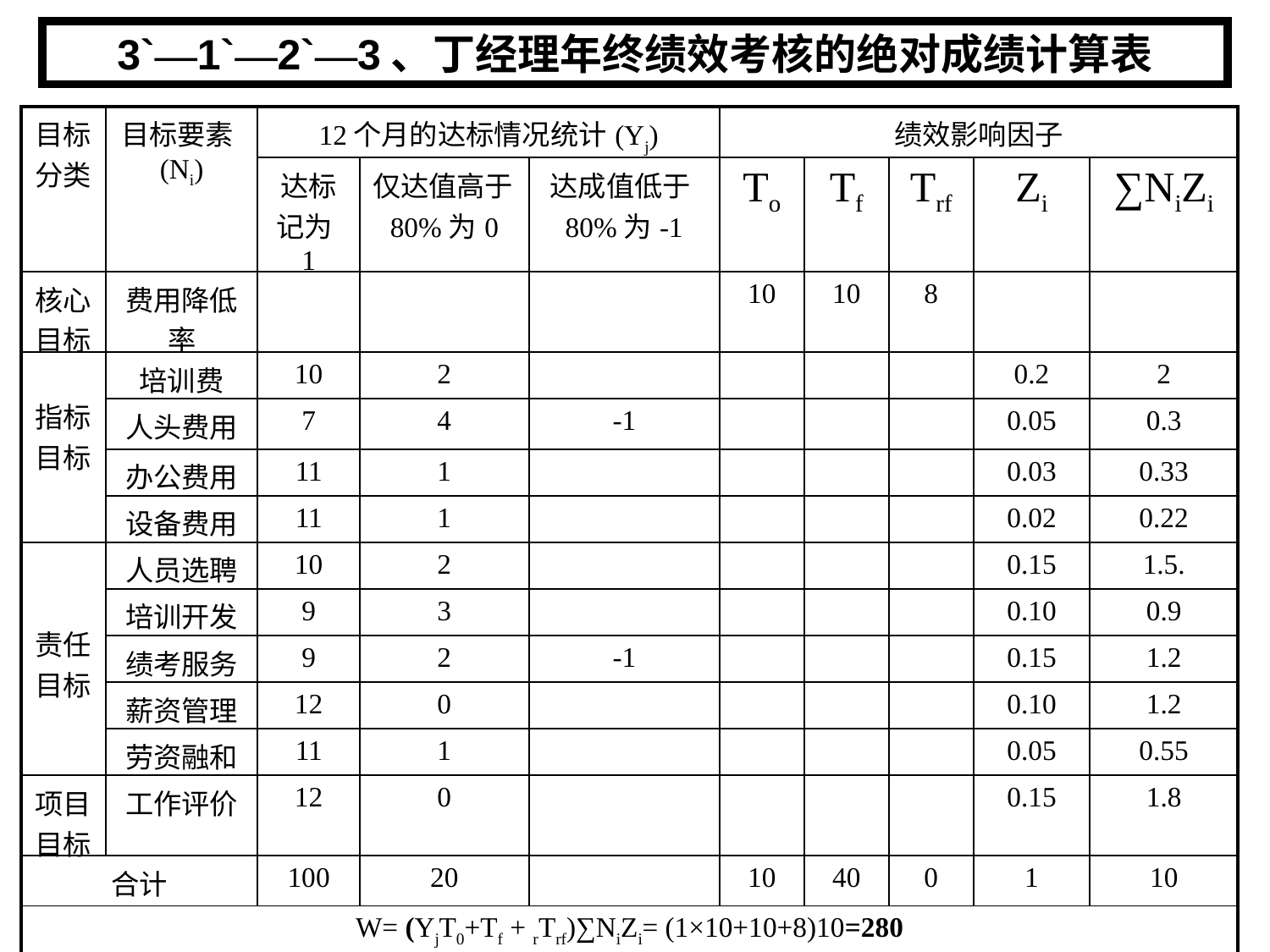

3`—1`—2`—3、丁经理年终绩效考核的绝对成绩计算表
| 目标分类 | 目标要素(Ni) | 12个月的达标情况统计(Yj) |  |  | 绩效影响因子 |  |  |  |  |
| --- | --- | --- | --- | --- | --- | --- | --- | --- | --- |
|  |  | 达标记为1 | 仅达值高于80%为0 | 达成值低于80%为-1 | To | Tf | Trf | Zi | ∑NiZi |
| 核心目标 | 费用降低率 |  |  |  | 10 | 10 | 8 |  |  |
| 指标目标 | 培训费 | 10 | 2 |  |  |  |  | 0.2 | 2 |
|  | 人头费用 | 7 | 4 | -1 |  |  |  | 0.05 | 0.3 |
|  | 办公费用 | 11 | 1 |  |  |  |  | 0.03 | 0.33 |
|  | 设备费用 | 11 | 1 |  |  |  |  | 0.02 | 0.22 |
| 责任目标 | 人员选聘 | 10 | 2 |  |  |  |  | 0.15 | 1.5. |
|  | 培训开发 | 9 | 3 |  |  |  |  | 0.10 | 0.9 |
|  | 绩考服务 | 9 | 2 | -1 |  |  |  | 0.15 | 1.2 |
|  | 薪资管理 | 12 | 0 |  |  |  |  | 0.10 | 1.2 |
|  | 劳资融和 | 11 | 1 |  |  |  |  | 0.05 | 0.55 |
| 项目目标 | 工作评价 | 12 | 0 |  |  |  |  | 0.15 | 1.8 |
| 合计 |  | 100 | 20 |  | 10 | 40 | 0 | 1 | 10 |
| W= (YjT0+Tf + rTrf)∑NiZi= (1×10+10+8)10=280 |  |  |  |  |  |  |  |  |  |